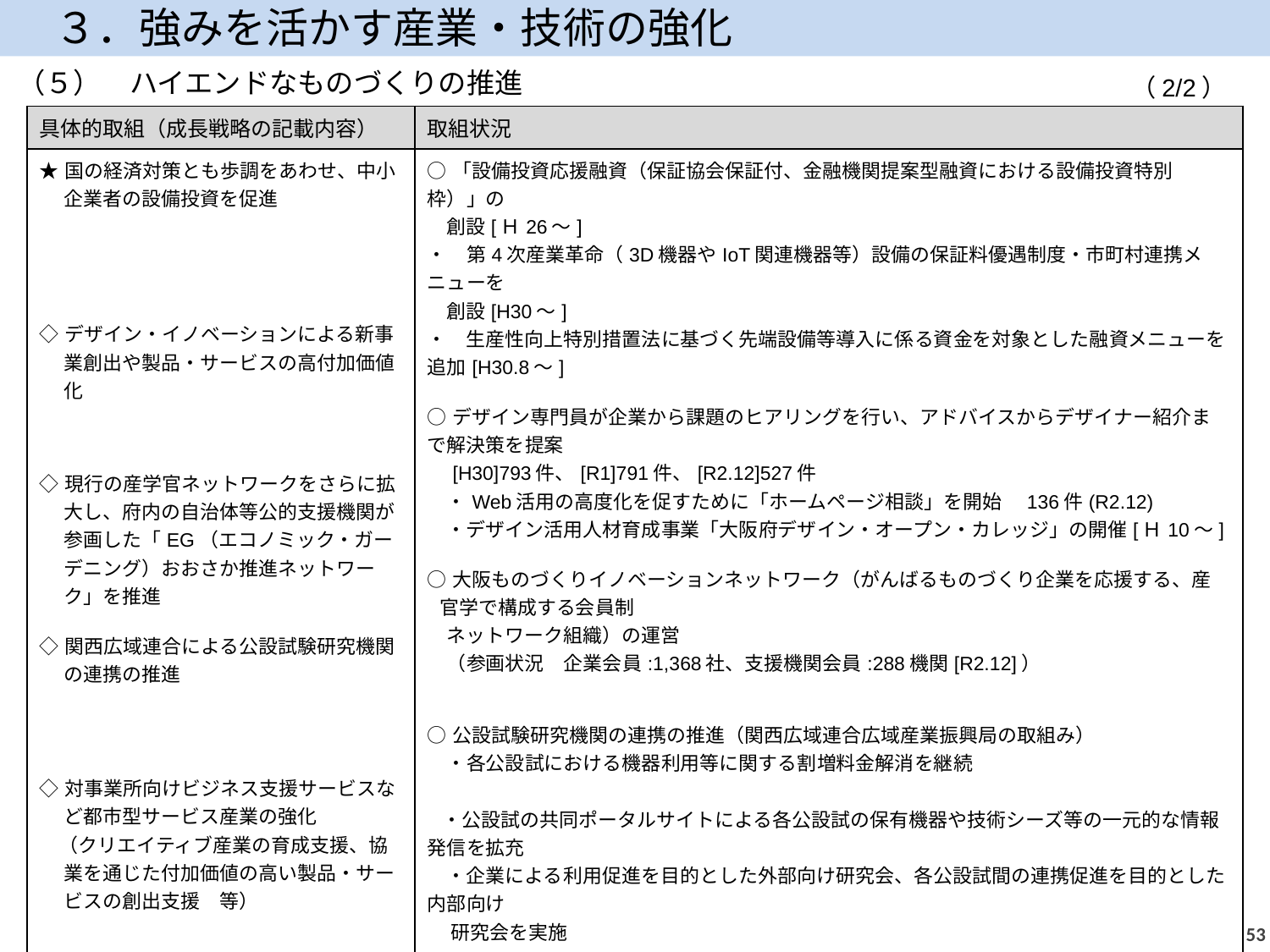

３．強みを活かす産業・技術の強化
（５）　ハイエンドなものづくりの推進
（2/2）
| 具体的取組（成長戦略の記載内容） | 取組状況 |
| --- | --- |
| ★国の経済対策とも歩調をあわせ、中小企業者の設備投資を促進 ◇デザイン・イノベーションによる新事業創出や製品・サービスの高付加価値化 ◇現行の産学官ネットワークをさらに拡大し、府内の自治体等公的支援機関が参画した「EG（エコノミック・ガーデニング）おおさか推進ネットワーク」を推進 ◇関西広域連合による公設試験研究機関の連携の推進 ◇対事業所向けビジネス支援サービスなど都市型サービス産業の強化 　（クリエイティブ産業の育成支援、協業を通じた付加価値の高い製品・サービスの創出支援　等） | ○「設備投資応援融資（保証協会保証付、金融機関提案型融資における設備投資特別枠）」の 創設[Ｈ26～] ・　第4次産業革命（3D機器やIoT関連機器等）設備の保証料優遇制度・市町村連携メニューを 創設[H30～] ・　生産性向上特別措置法に基づく先端設備等導入に係る資金を対象とした融資メニューを追加[H30.8～] ○デザイン専門員が企業から課題のヒアリングを行い、アドバイスからデザイナー紹介まで解決策を提案　 　[H30]793件、[R1]791件、[R2.12]527件 　・Web活用の高度化を促すために「ホームページ相談」を開始　136件(R2.12) 　・デザイン活用人材育成事業「大阪府デザイン・オープン・カレッジ」の開催[Ｈ10～] ○大阪ものづくりイノベーションネットワーク（がんばるものづくり企業を応援する、産官学で構成する会員制 ネットワーク組織）の運営　 　（参画状況　企業会員:1,368社、支援機関会員:288機関[R2.12]） ○公設試験研究機関の連携の推進（関西広域連合広域産業振興局の取組み） 　・各公設試における機器利用等に関する割増料金解消を継続　　　　　　　　　　　　　　　　　　　 　 ・公設試の共同ポータルサイトによる各公設試の保有機器や技術シーズ等の一元的な情報発信を拡充 　・企業による利用促進を目的とした外部向け研究会、各公設試間の連携促進を目的とした内部向け 研究会を実施 ○都市型サービス産業の強化 　・クリエイターのネットワーク構築・強化 　（クリエイティブクラスター登録者数：1,781社[R2.12時点] マッチング：320件[R1]） |
53